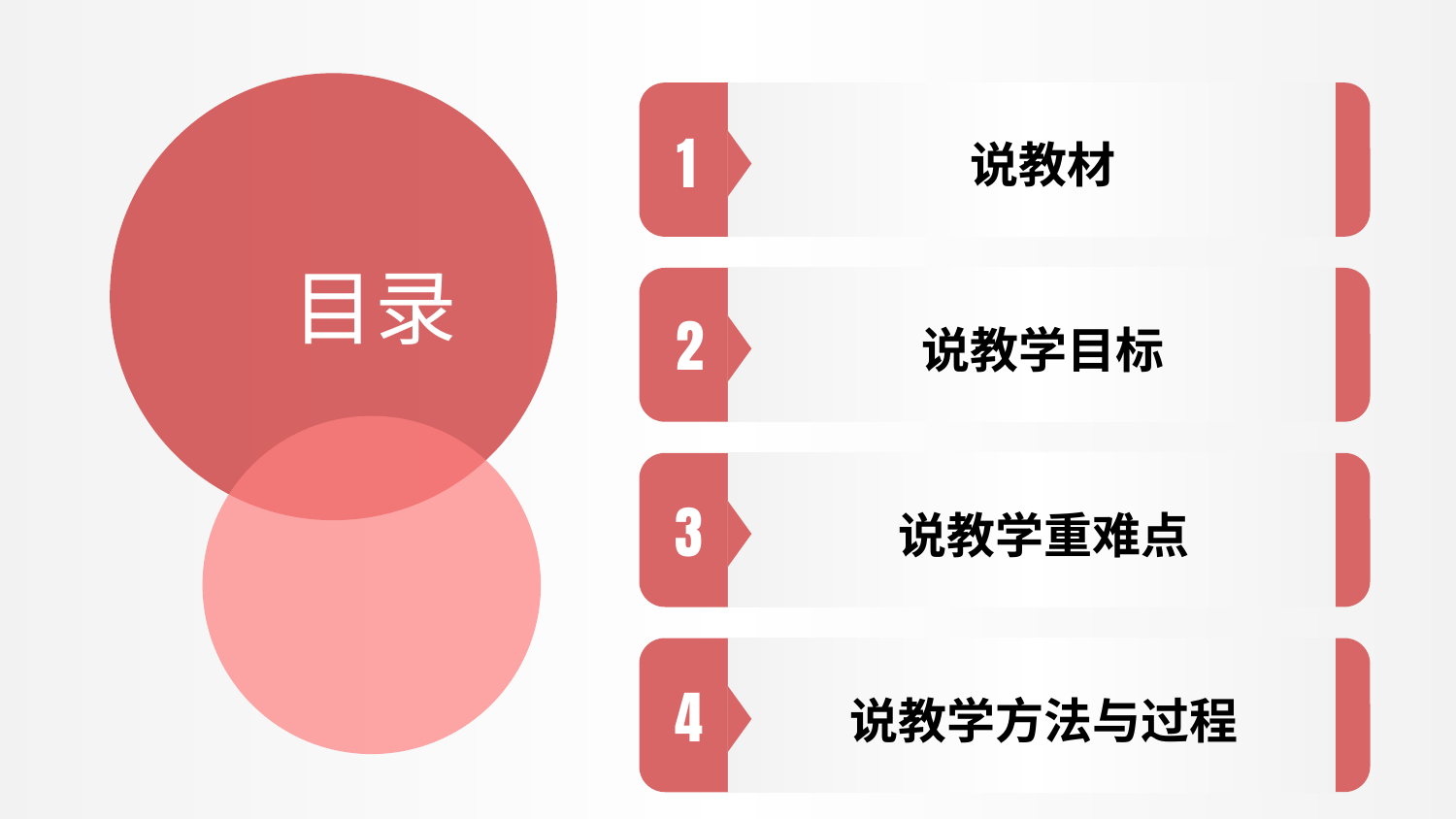

1
说教材

目录

2
说教学目标

3
说教学重难点

4
说教学方法与过程